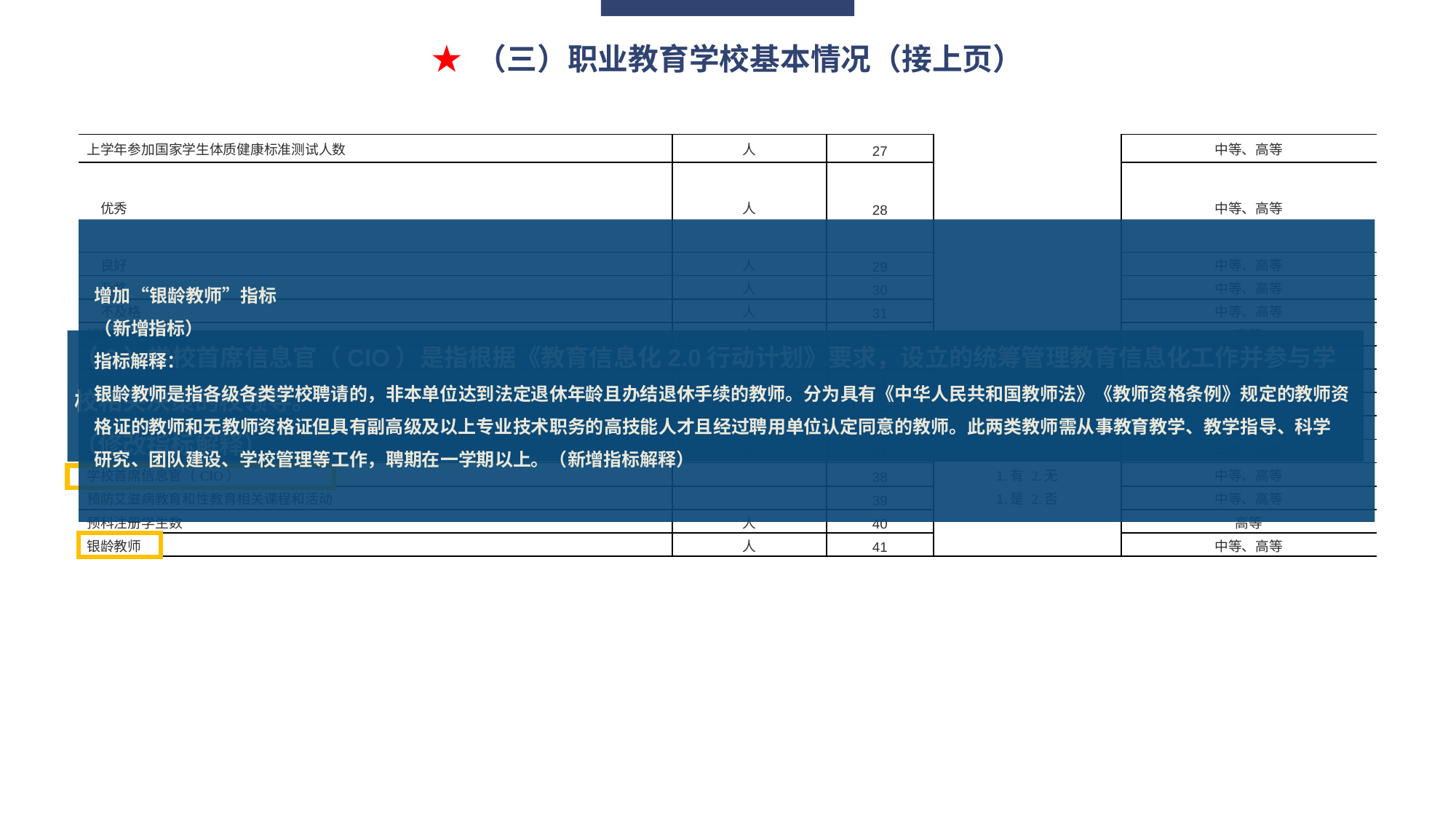

★ （三）职业教育学校基本情况（接上页）
| 上学年参加国家学生体质健康标准测试人数 | 人 | 27 |  | 中等、高等 |
| --- | --- | --- | --- | --- |
| 优秀 | 人 | 28 |  | 中等、高等 |
| 良好 | 人 | 29 |  | 中等、高等 |
| 及格 | 人 | 30 |  | 中等、高等 |
| 不及格 | 人 | 31 |  | 中等、高等 |
| 博物馆 | 个 | 32 |  | 高等 |
| 美术馆 | 个 | 33 |  | 高等 |
| 音乐厅和剧场 | 个 | 34 |  | 高等 |
| 学校附属医院 | 所 | 35 |  | 高等 |
| 学校附属幼儿园、中小学 | 所 | 36 |  | 高等 |
| 安全保卫人员 | 人 | 37 |  | 中等、高等 |
| 学校首席信息官（CIO） |  | 38 | 1.有 2.无 | 中等、高等 |
| 预防艾滋病教育和性教育相关课程和活动 |  | 39 | 1.是 2.否 | 中等、高等 |
| 预科注册学生数 | 人 | 40 |  | 高等 |
| 银龄教师 | 人 | 41 |  | 中等、高等 |

增加“银龄教师”指标
（新增指标）
指标解释：
银龄教师是指各级各类学校聘请的，非本单位达到法定退休年龄且办结退休手续的教师。分为具有《中华人民共和国教师法》《教师资格条例》规定的教师资格证的教师和无教师资格证但具有副高级及以上专业技术职务的高技能人才且经过聘用单位认定同意的教师。此两类教师需从事教育教学、教学指导、科学
研究、团队建设、学校管理等工作，聘期在一学期以上。（新增指标解释）

（6）学校首席信息官（CIO）是指根据《教育信息化2.0行动计划》要求，设立的统筹管理教育信息化工作并参与学校相关决策的校领导。
（修改指标解释）